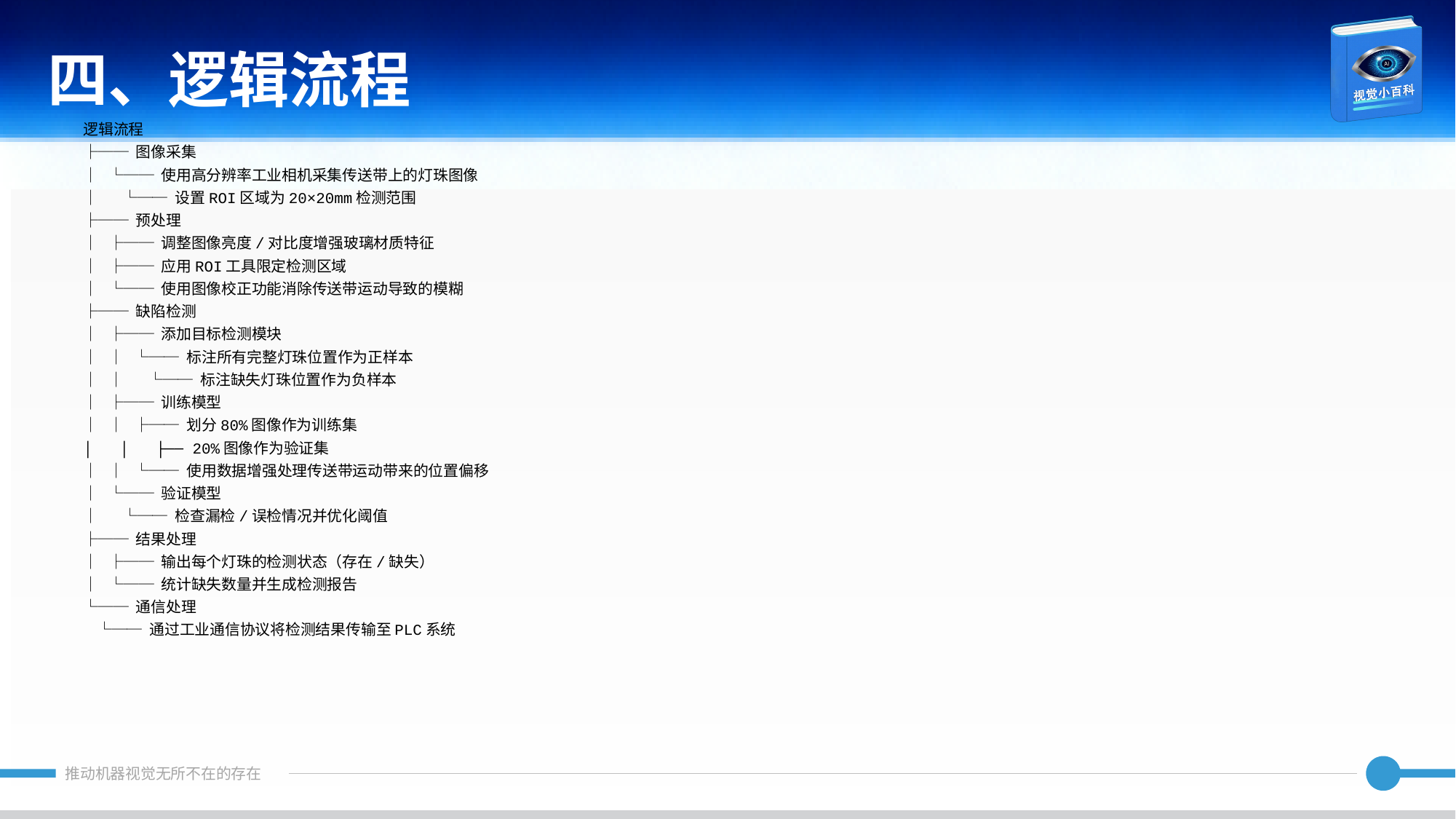

四、逻辑流程

逻辑流程
├── 图像采集
│   └── 使用高分辨率工业相机采集传送带上的灯珠图像
│       └── 设置ROI区域为20×20mm检测范围
├── 预处理
│   ├── 调整图像亮度/对比度增强玻璃材质特征
│   ├── 应用ROI工具限定检测区域
│   └── 使用图像校正功能消除传送带运动导致的模糊
├── 缺陷检测
│   ├── 添加目标检测模块
│   │   └── 标注所有完整灯珠位置作为正样本
│   │       └── 标注缺失灯珠位置作为负样本
│   ├── 训练模型
│   │   ├── 划分80%图像作为训练集
│   │   ├── 20%图像作为验证集
│   │   └── 使用数据增强处理传送带运动带来的位置偏移
│   └── 验证模型
│       └── 检查漏检/误检情况并优化阈值
├── 结果处理
│   ├── 输出每个灯珠的检测状态（存在/缺失）
│   └── 统计缺失数量并生成检测报告
└── 通信处理
    └── 通过工业通信协议将检测结果传输至PLC系统
9